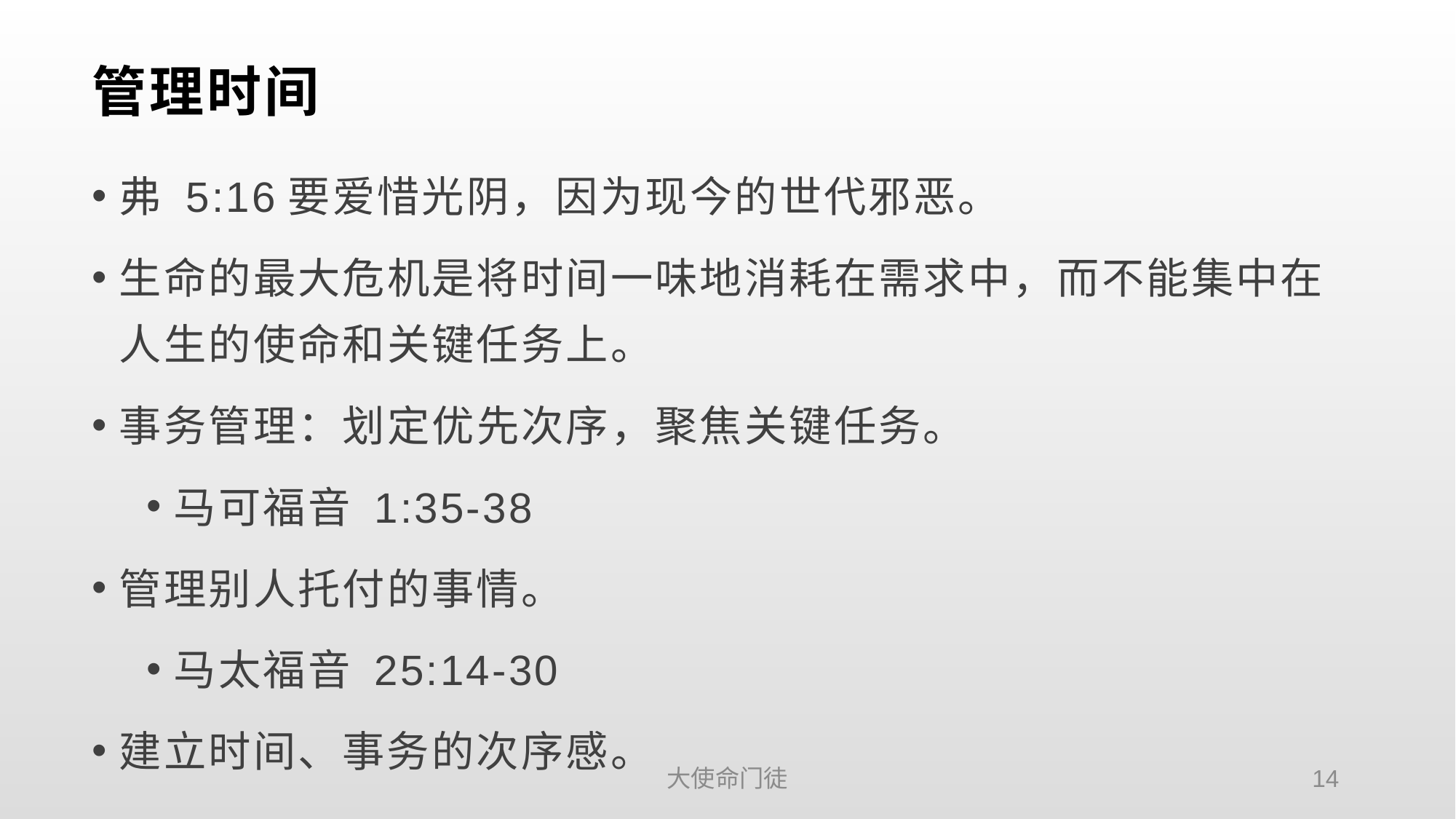

# 管理时间
弗 5:16要爱惜光阴，因为现今的世代邪恶。
生命的最大危机是将时间一味地消耗在需求中，而不能集中在人生的使命和关键任务上。
事务管理：划定优先次序，聚焦关键任务。
马可福音 1:35-38
管理别人托付的事情。
马太福音 25:14-30
建立时间、事务的次序感。
大使命门徒
14